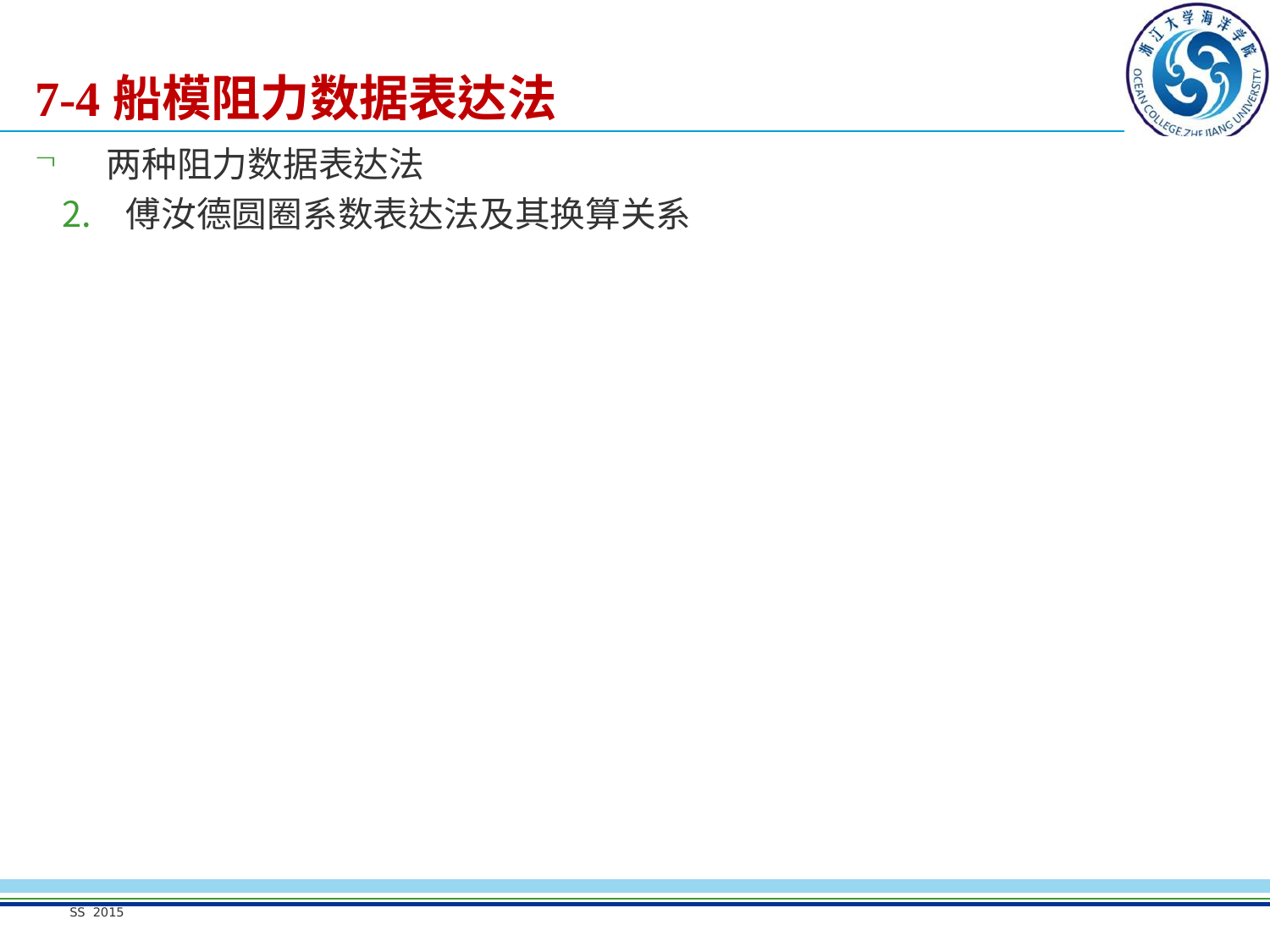

# 7-4船模阻力数据表达法
两种阻力数据表达法

快速性是船。
傅汝德圆圈系数表达法及其换算关系